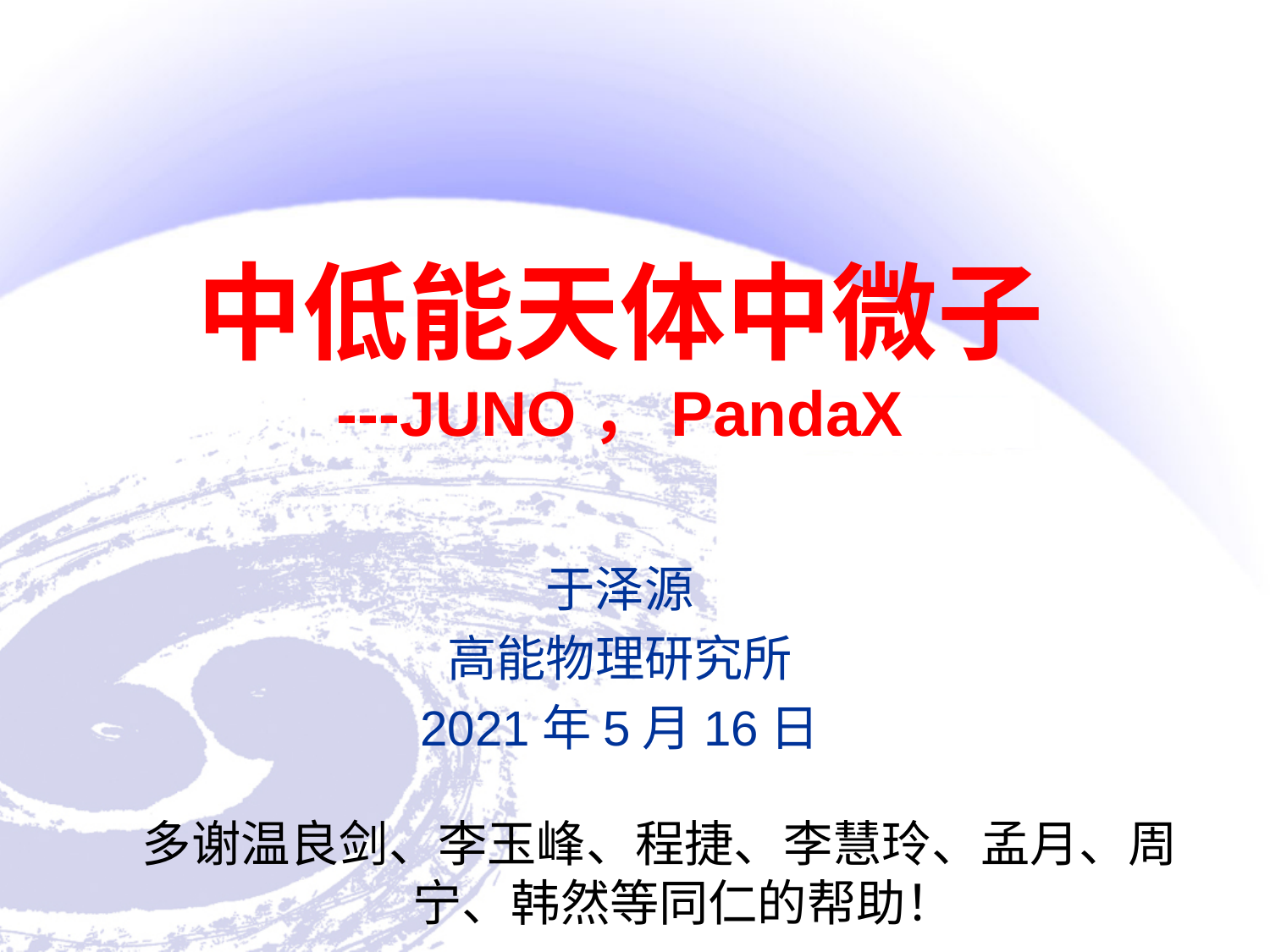

# 中低能天体中微子 ---JUNO，PandaX
于泽源
高能物理研究所
2021年5月16日
多谢温良剑、李玉峰、程捷、李慧玲、孟月、周宁、韩然等同仁的帮助！